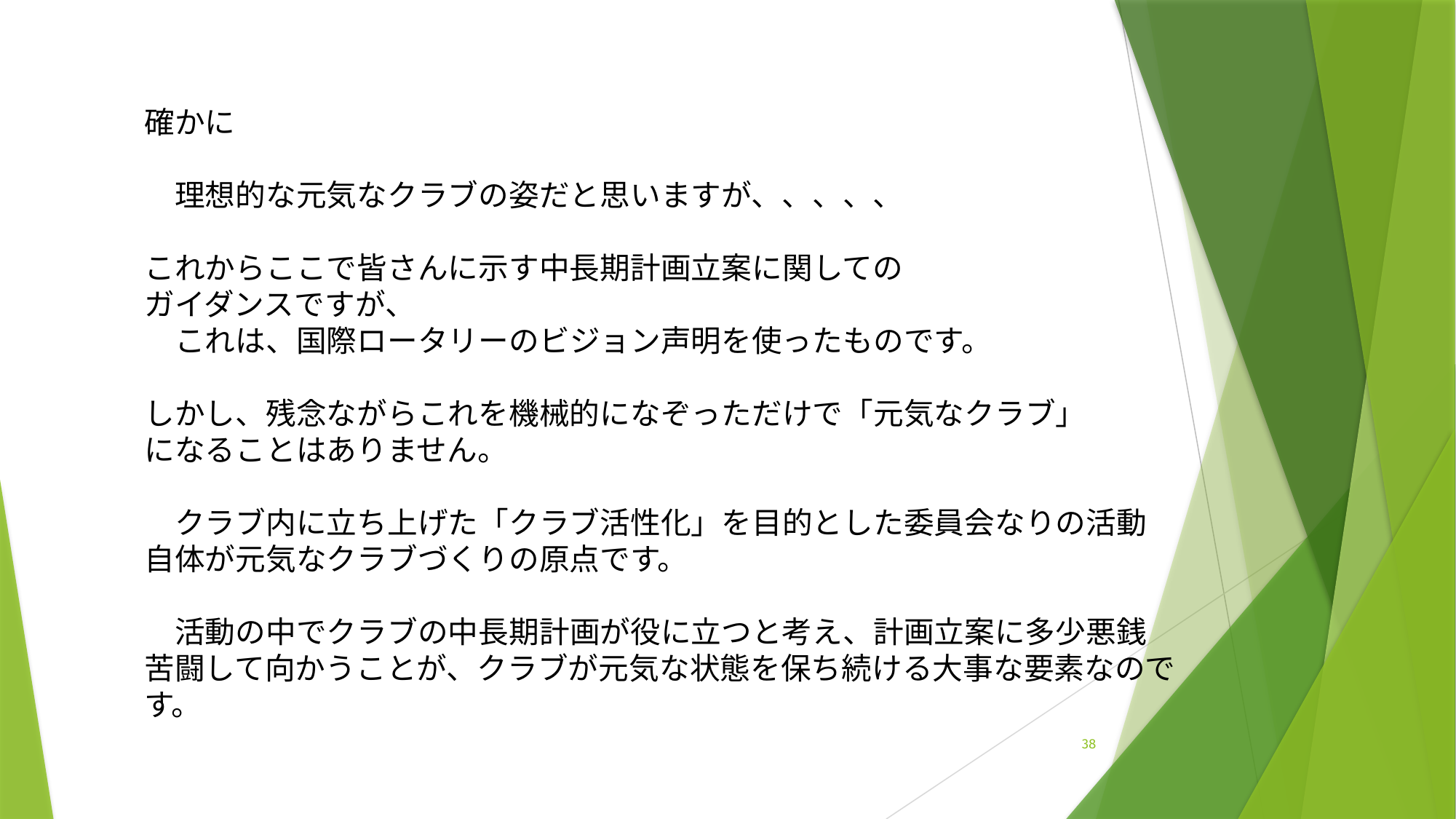

確かに

　理想的な元気なクラブの姿だと思いますが、、、、、

これからここで皆さんに示す中長期計画立案に関しての
ガイダンスですが、
　これは、国際ロータリーのビジョン声明を使ったものです。

しかし、残念ながらこれを機械的になぞっただけで「元気なクラブ」
になることはありません。

　クラブ内に立ち上げた「クラブ活性化」を目的とした委員会なりの活動自体が元気なクラブづくりの原点です。

　活動の中でクラブの中長期計画が役に立つと考え、計画立案に多少悪銭苦闘して向かうことが、クラブが元気な状態を保ち続ける大事な要素なのです。

38